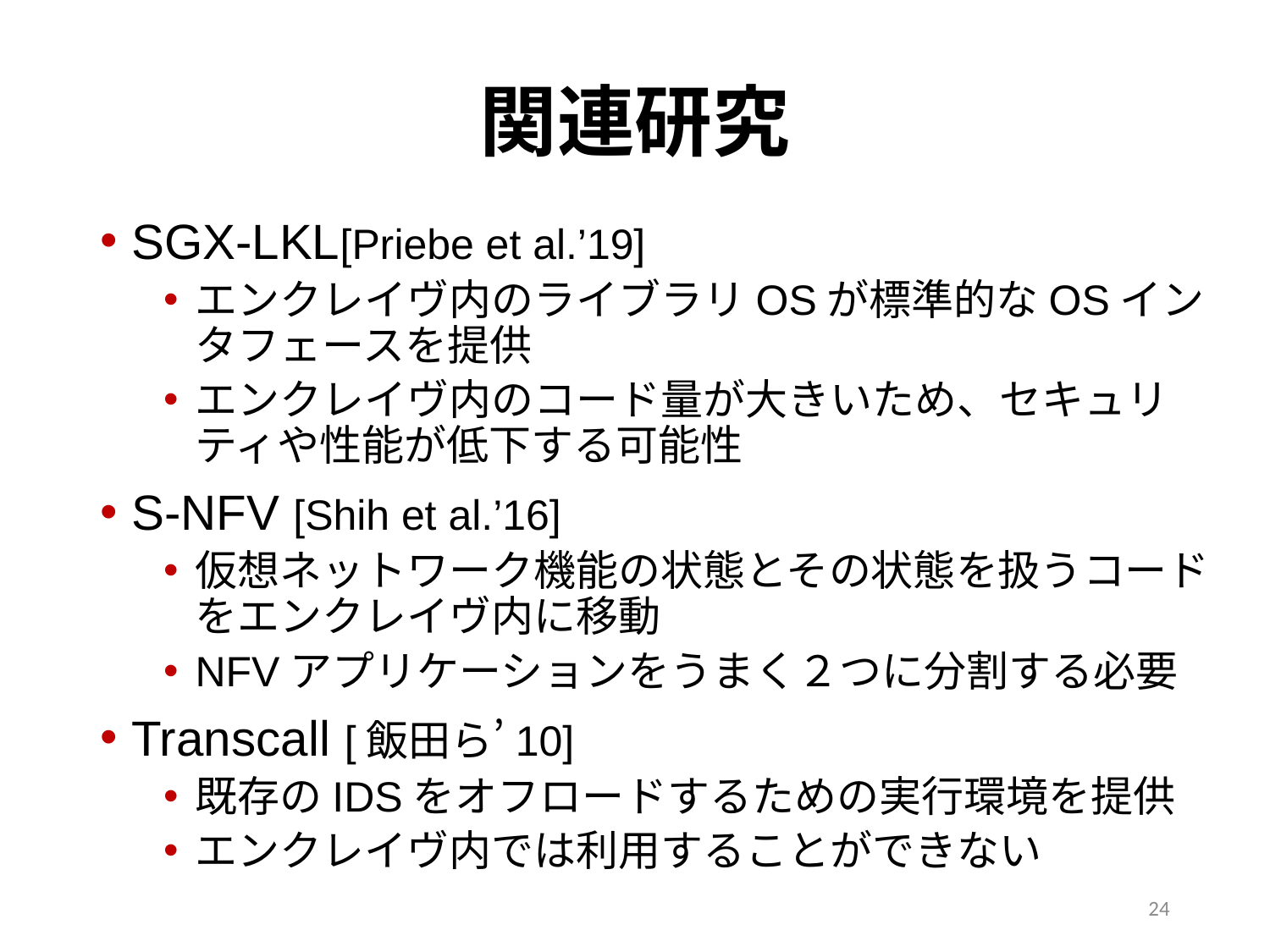

# 関連研究
SGX-LKL[Priebe et al.’19]
エンクレイヴ内のライブラリOSが標準的なOSインタフェースを提供
エンクレイヴ内のコード量が大きいため、セキュリティや性能が低下する可能性
S-NFV [Shih et al.’16]
仮想ネットワーク機能の状態とその状態を扱うコードをエンクレイヴ内に移動
NFVアプリケーションをうまく２つに分割する必要
Transcall [飯田ら’10]
既存のIDSをオフロードするための実行環境を提供
エンクレイヴ内では利用することができない

24